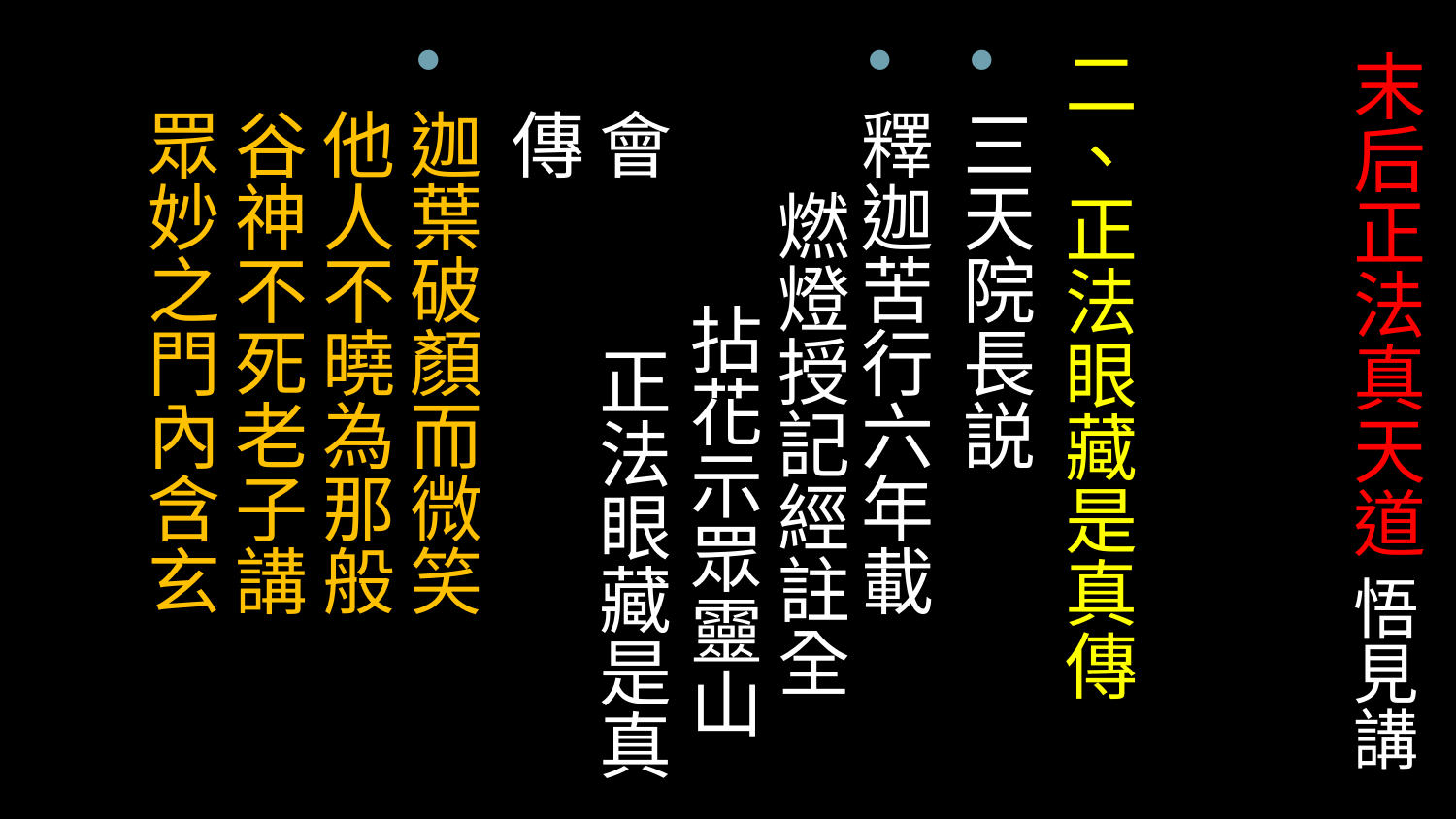

二、正法眼藏是真傳
三天院長説
釋迦苦行六年載                燃燈授記經註全                  拈花示眾靈山會          正法眼藏是真傳
迦葉破顏而微笑          他人不曉為那般           谷神不死老子講      眾妙之門內含玄

# 末后正法真天道 悟見講